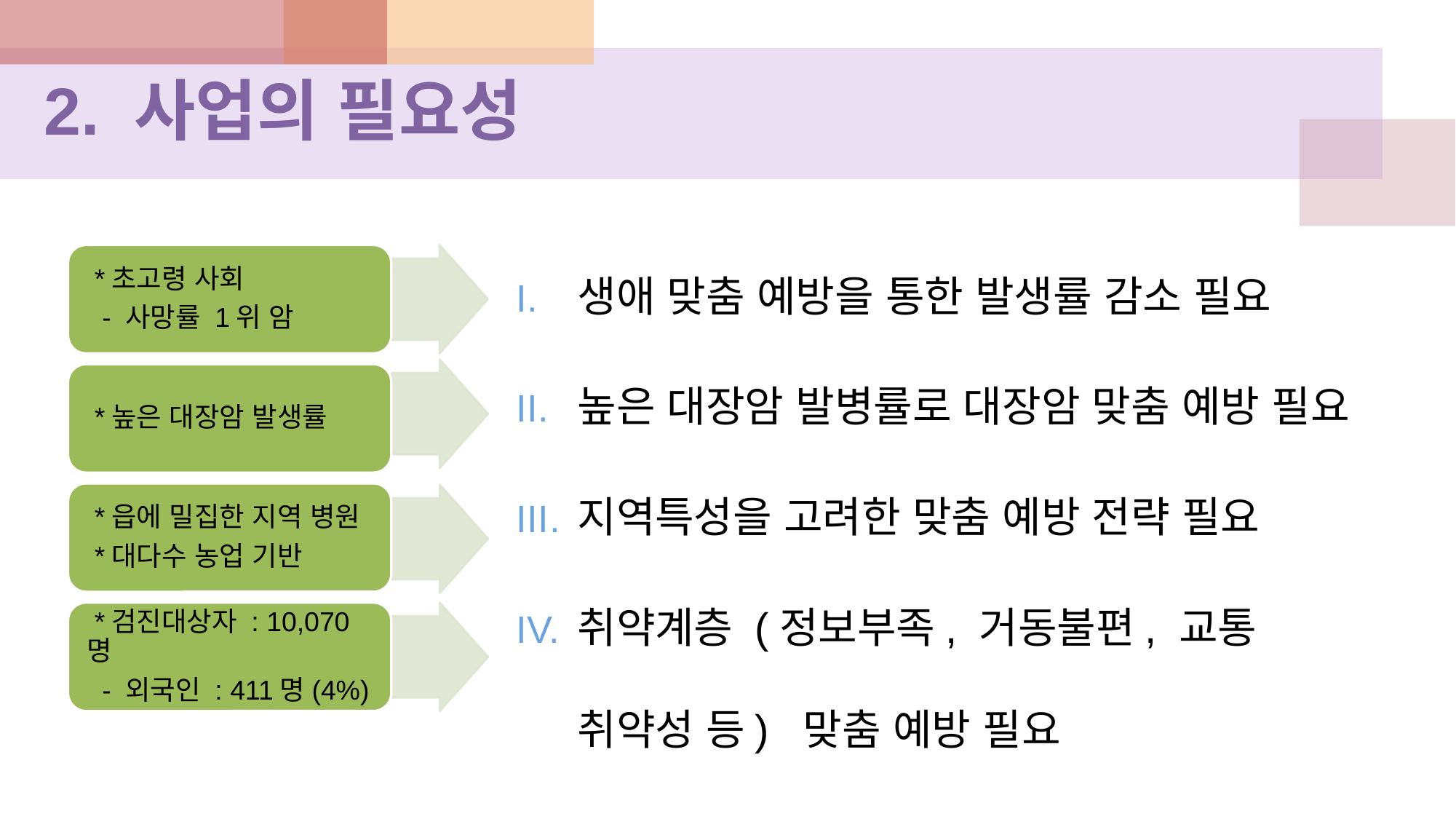

2. 사업의 필요성
 *초고령 사회
  - 사망률 1위 암
 *높은 대장암 발생률
 *읍에 밀집한 지역 병원
 *대다수 농업 기반
 *검진대상자 : 10,070명
  - 외국인 : 411명(4%)
생애 맞춤 예방을 통한 발생률 감소 필요
높은 대장암 발병률로 대장암 맞춤 예방 필요
지역특성을 고려한 맞춤 예방 전략 필요
취약계층 (정보부족, 거동불편, 교통 취약성 등)  맞춤 예방 필요